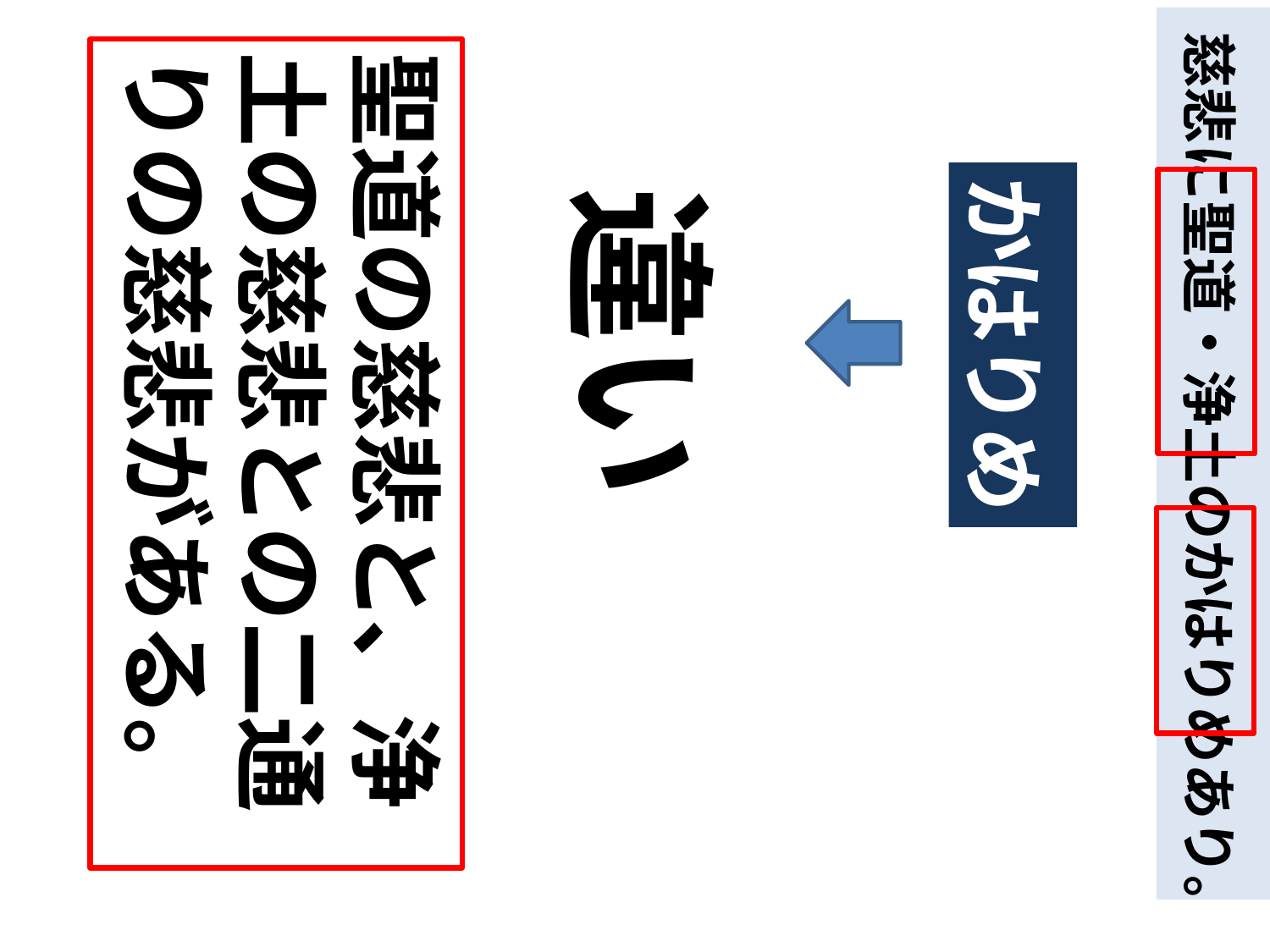

慈悲に聖道・浄土のかはりめあり。
聖道の慈悲と、浄土の慈悲との二通りの慈悲がある。
違い
かはりめ